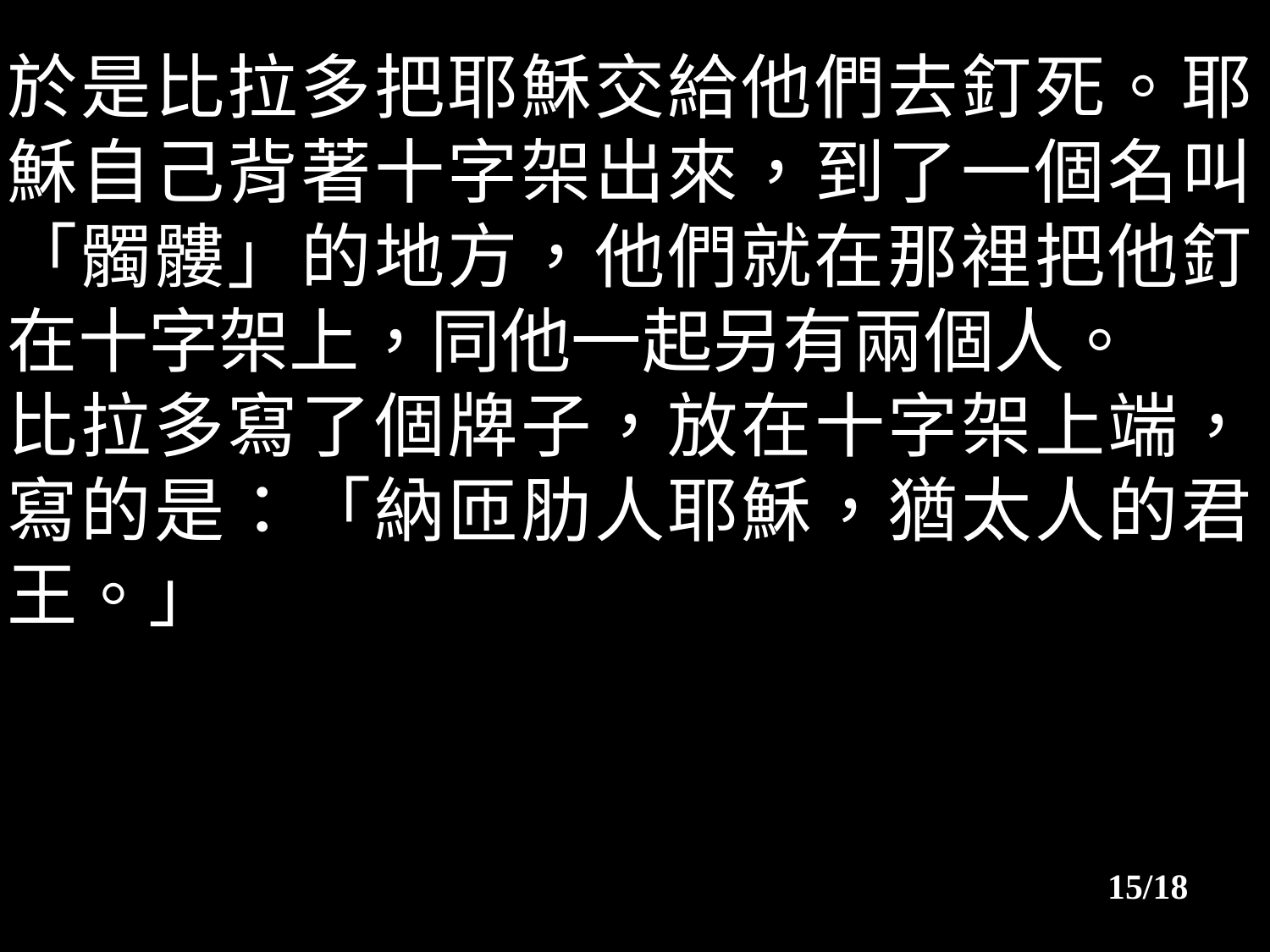

於是比拉多把耶穌交給他們去釘死。耶穌自己背著十字架出來，到了一個名叫「髑髏」的地方，他們就在那裡把他釘在十字架上，同他一起另有兩個人。
比拉多寫了個牌子，放在十字架上端，寫的是：「納匝肋人耶穌，猶太人的君王。」
15/18